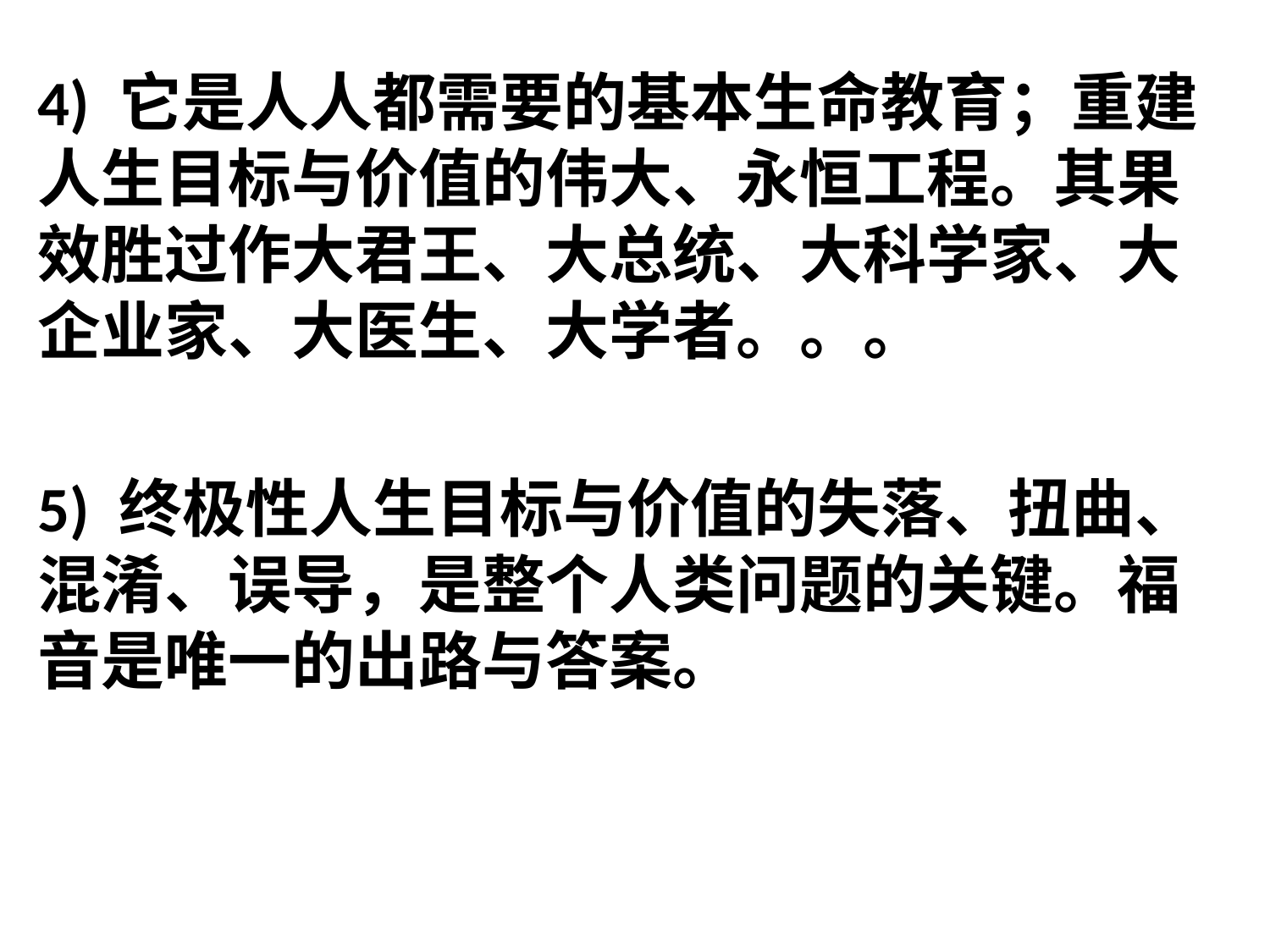

4) 它是人人都需要的基本生命教育；重建人生目标与价值的伟大、永恒工程。其果效胜过作大君王、大总统、大科学家、大企业家、大医生、大学者。。。

5) 终极性人生目标与价值的失落、扭曲、混淆、误导，是整个人类问题的关键。福音是唯一的出路与答案。